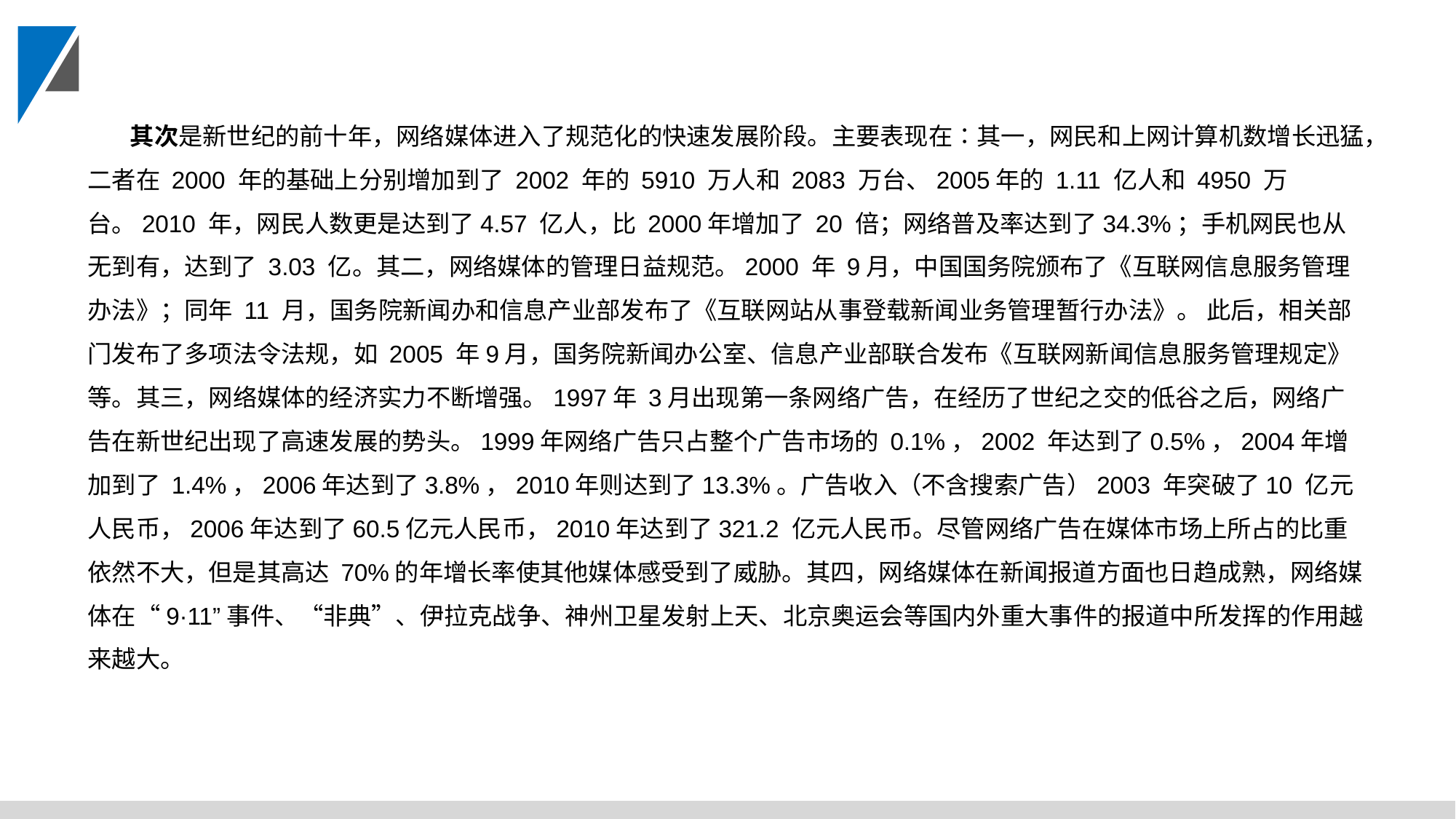

其次是新世纪的前十年，网络媒体进入了规范化的快速发展阶段。主要表现在∶其一，网民和上网计算机数增长迅猛，二者在 2000 年的基础上分别增加到了 2002 年的 5910 万人和 2083 万台、2005年的 1.11 亿人和 4950 万台。2010 年，网民人数更是达到了4.57 亿人，比 2000年增加了 20 倍；网络普及率达到了34.3%；手机网民也从无到有，达到了 3.03 亿。其二，网络媒体的管理日益规范。2000 年 9月，中国国务院颁布了《互联网信息服务管理办法》；同年 11 月，国务院新闻办和信息产业部发布了《互联网站从事登载新闻业务管理暂行办法》。 此后，相关部门发布了多项法令法规，如 2005 年9月，国务院新闻办公室、信息产业部联合发布《互联网新闻信息服务管理规定》等。其三，网络媒体的经济实力不断增强。1997年 3月出现第一条网络广告，在经历了世纪之交的低谷之后，网络广告在新世纪出现了高速发展的势头。1999年网络广告只占整个广告市场的 0.1%，2002 年达到了0.5%，2004年增加到了 1.4%，2006年达到了3.8%，2010年则达到了13.3%。广告收入（不含搜索广告）2003 年突破了10 亿元人民币，2006年达到了60.5亿元人民币，2010年达到了321.2 亿元人民币。尽管网络广告在媒体市场上所占的比重依然不大，但是其高达 70%的年增长率使其他媒体感受到了威胁。其四，网络媒体在新闻报道方面也日趋成熟，网络媒体在“9·11”事件、“非典”、伊拉克战争、神州卫星发射上天、北京奥运会等国内外重大事件的报道中所发挥的作用越来越大。